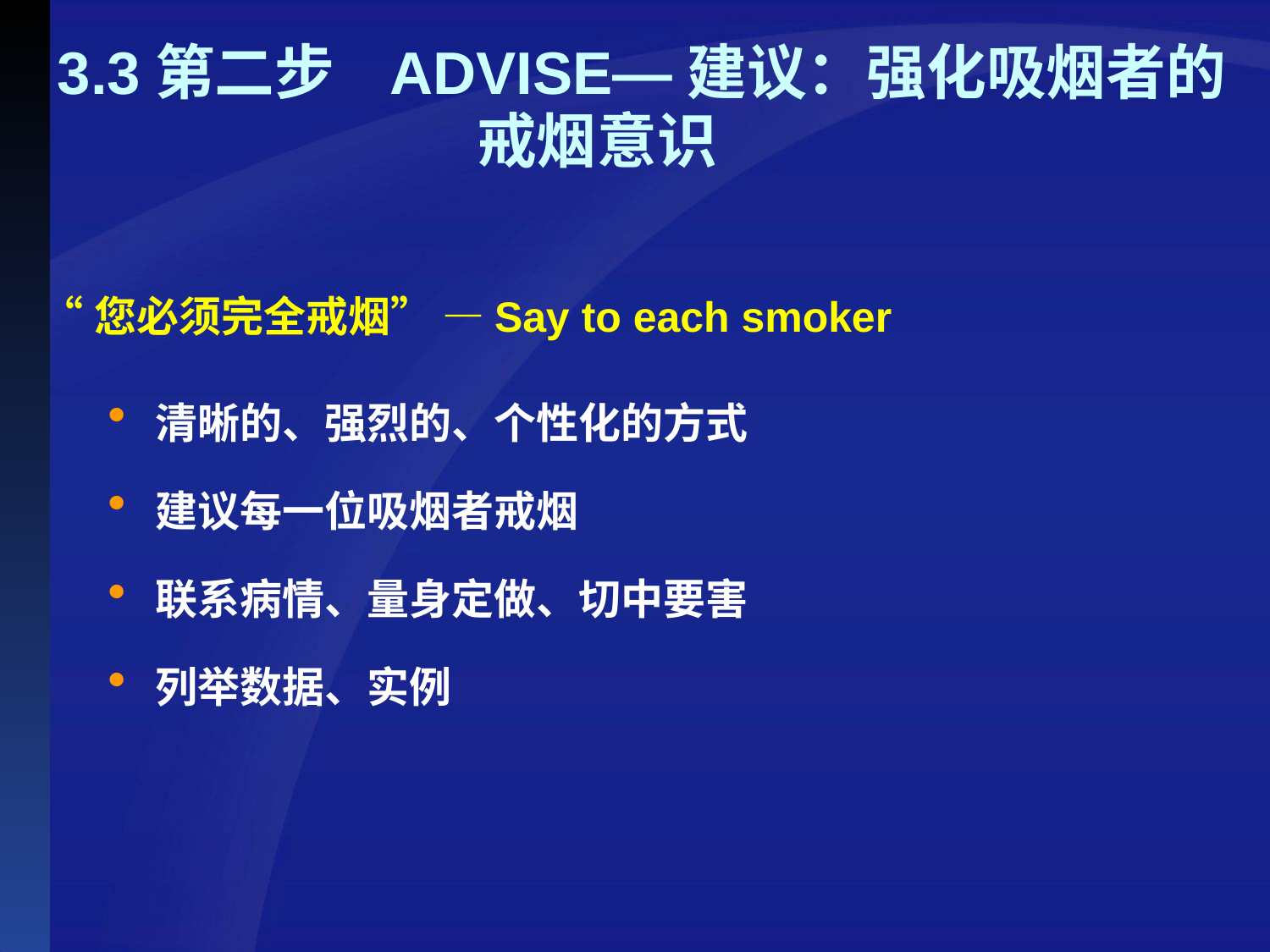

3.3第二步   ADVISE—建议：强化吸烟者的
                               戒烟意识
“您必须完全戒烟” ―Say to each smoker
清晰的、强烈的、个性化的方式
建议每一位吸烟者戒烟
联系病情、量身定做、切中要害
列举数据、实例